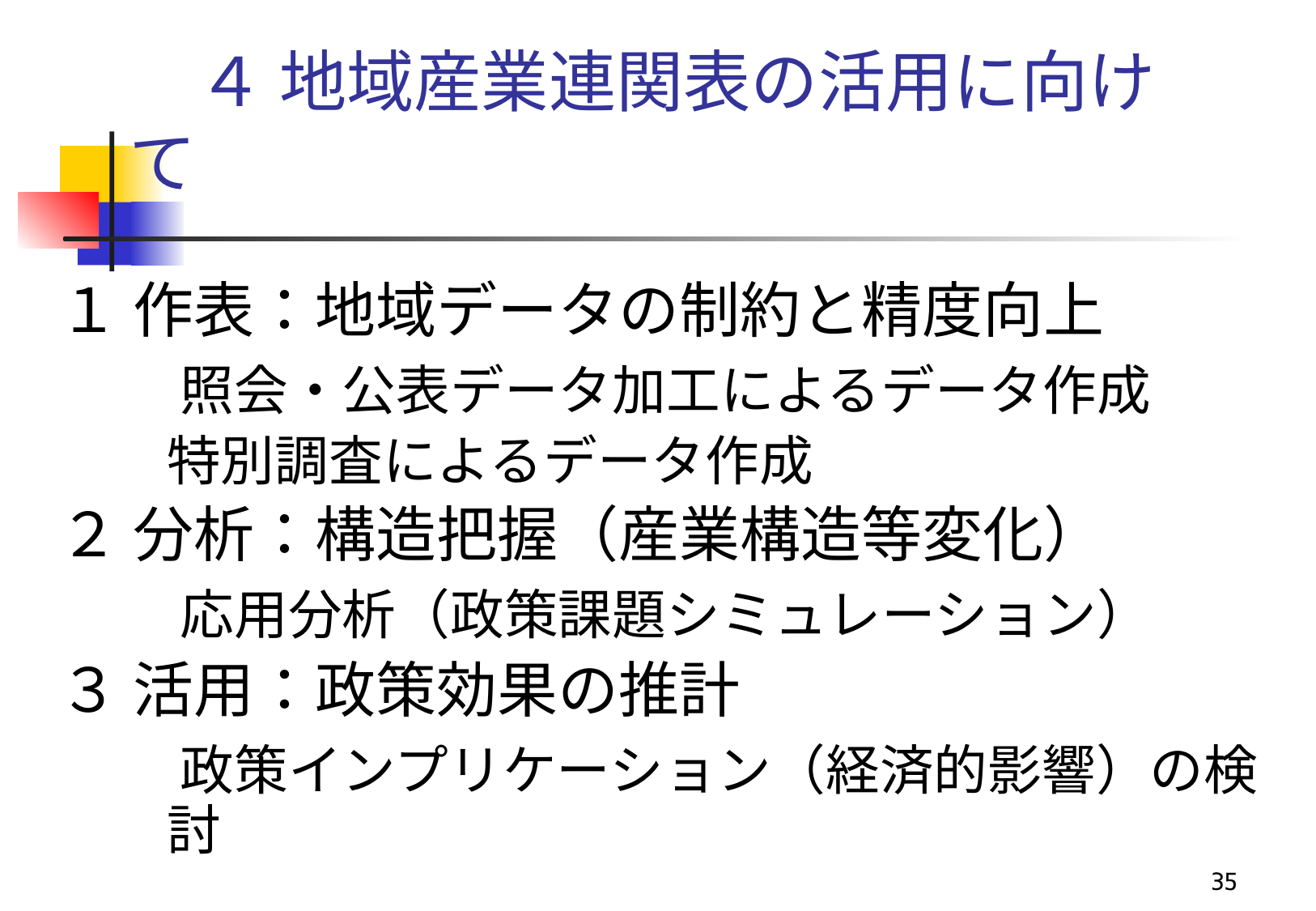

４ 地域産業連関表の活用に向けて
１ 作表：地域データの制約と精度向上
　　照会・公表データ加工によるデータ作成
　　特別調査によるデータ作成
２ 分析：構造把握（産業構造等変化）
　　応用分析（政策課題シミュレーション）
３ 活用：政策効果の推計
　　政策インプリケーション（経済的影響）の検討

35